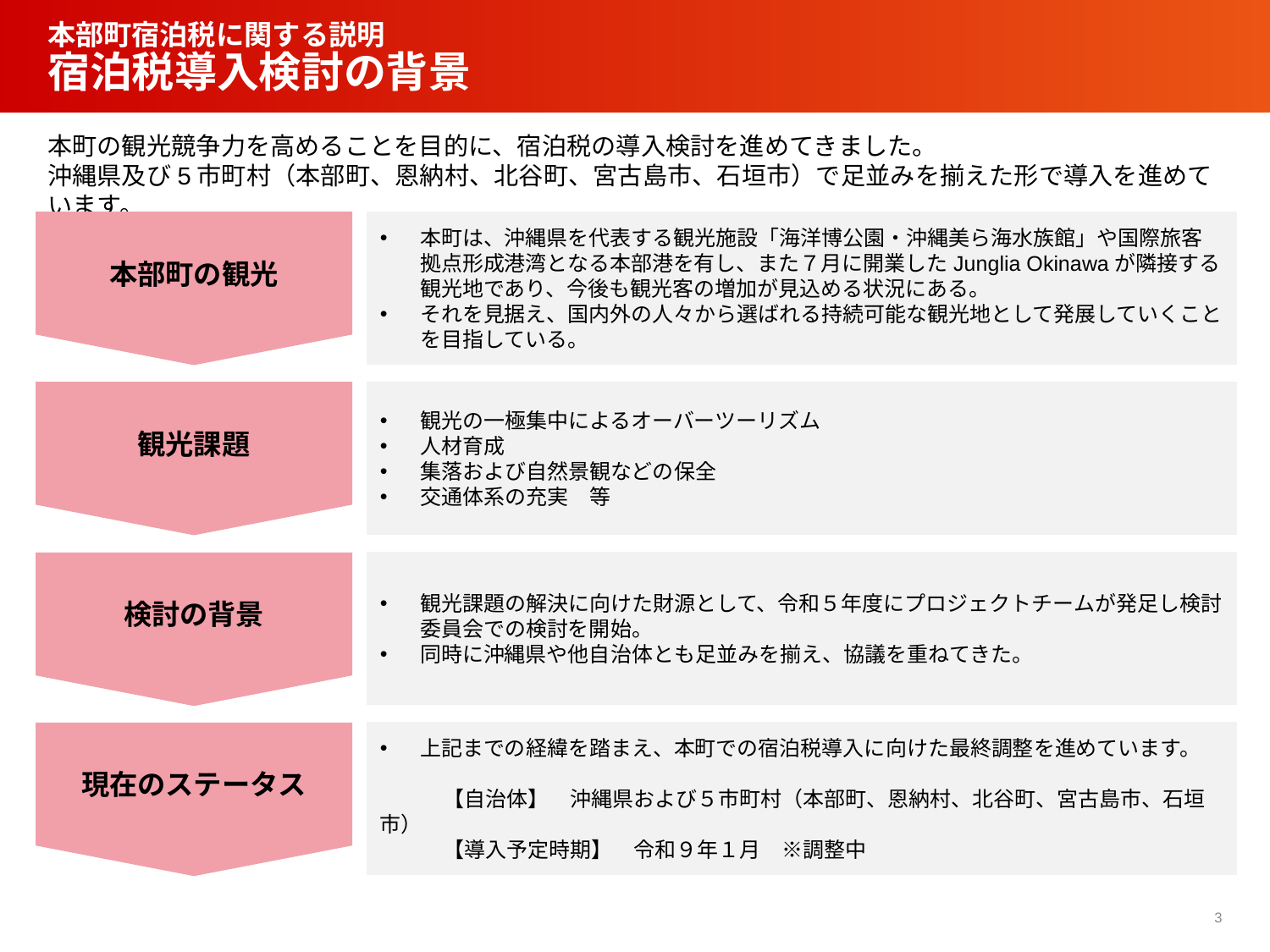

# 本部町宿泊税に関する説明 宿泊税導入検討の背景
本町の観光競争力を高めることを目的に、宿泊税の導入検討を進めてきました。
沖縄県及び5市町村（本部町、恩納村、北谷町、宮古島市、石垣市）で足並みを揃えた形で導入を進めています。
本部町の観光
本町は、沖縄県を代表する観光施設「海洋博公園・沖縄美ら海水族館」や国際旅客拠点形成港湾となる本部港を有し、また７月に開業したJunglia Okinawaが隣接する観光地であり、今後も観光客の増加が見込める状況にある。
それを見据え、国内外の人々から選ばれる持続可能な観光地として発展していくことを目指している。
観光課題
観光の一極集中によるオーバーツーリズム
人材育成
集落および自然景観などの保全
交通体系の充実　等
観光課題の解決に向けた財源として、令和５年度にプロジェクトチームが発足し検討委員会での検討を開始。
同時に沖縄県や他自治体とも足並みを揃え、協議を重ねてきた。
検討の背景
上記までの経緯を踏まえ、本町での宿泊税導入に向けた最終調整を進めています。

　　　【自治体】　沖縄県および５市町村（本部町、恩納村、北谷町、宮古島市、石垣市）
　　　【導入予定時期】　令和９年１月　※調整中
現在のステータス
3